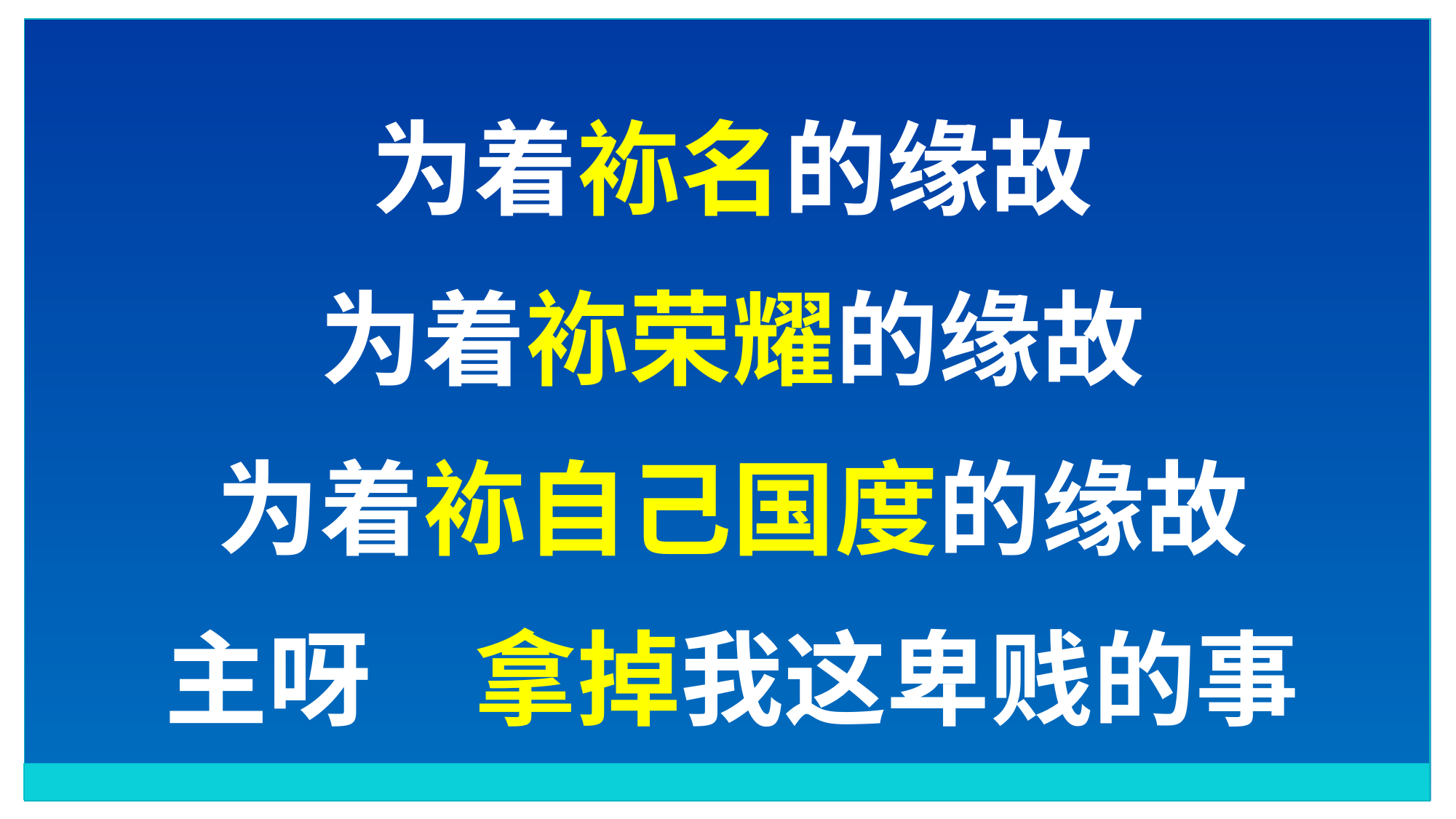

为着袮名的缘故
为着袮荣耀的缘故
为着袮自己国度的缘故
主呀　拿掉我这卑贱的事